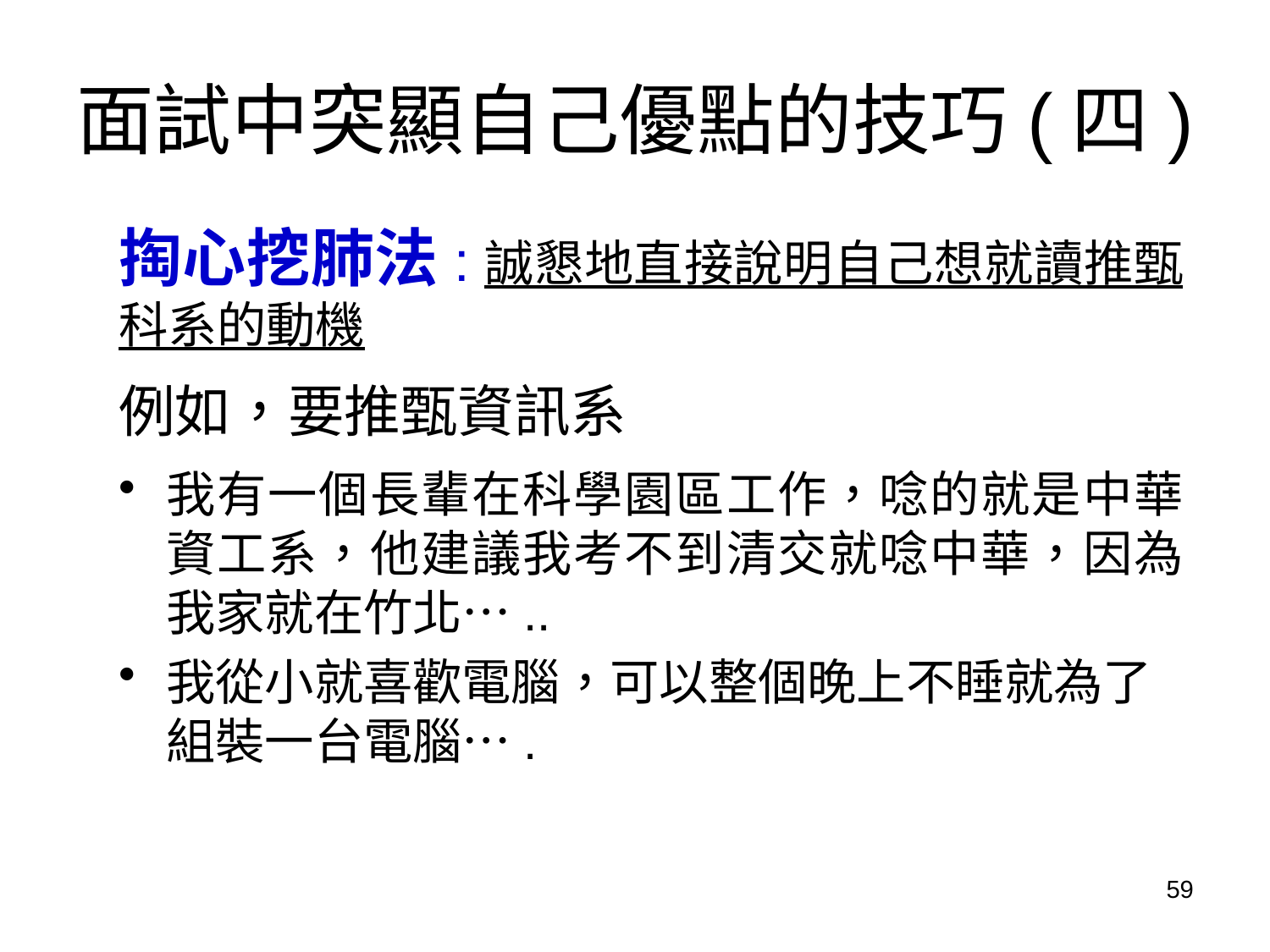

# 面試中突顯自己優點的技巧(四)
掏心挖肺法:誠懇地直接說明自己想就讀推甄科系的動機
例如，要推甄資訊系
我有一個長輩在科學園區工作，唸的就是中華資工系，他建議我考不到清交就唸中華，因為我家就在竹北…..
我從小就喜歡電腦，可以整個晚上不睡就為了組裝一台電腦….
59